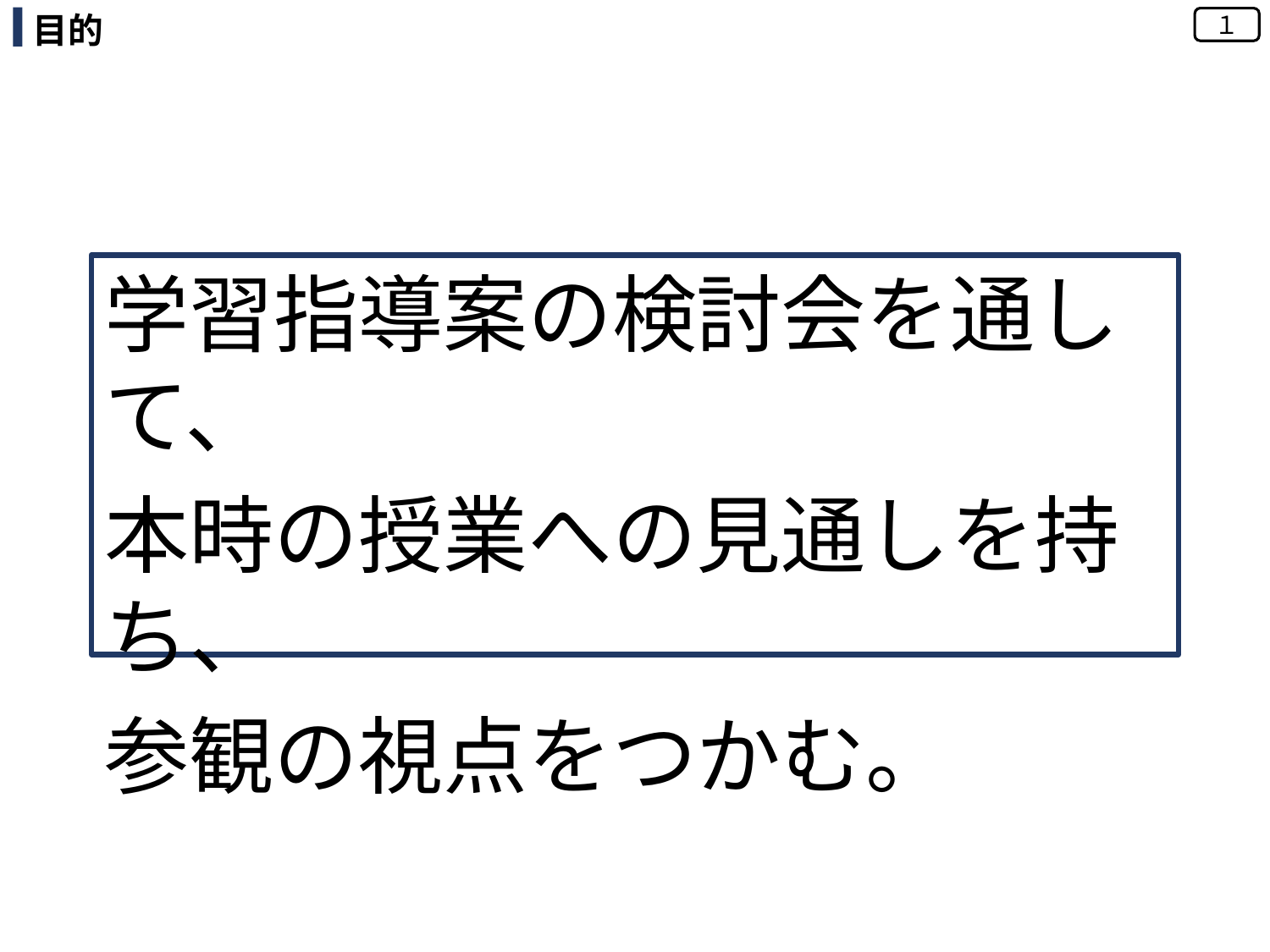

目的

１
学習指導案の検討会を通して、
本時の授業への見通しを持ち、
参観の視点をつかむ。